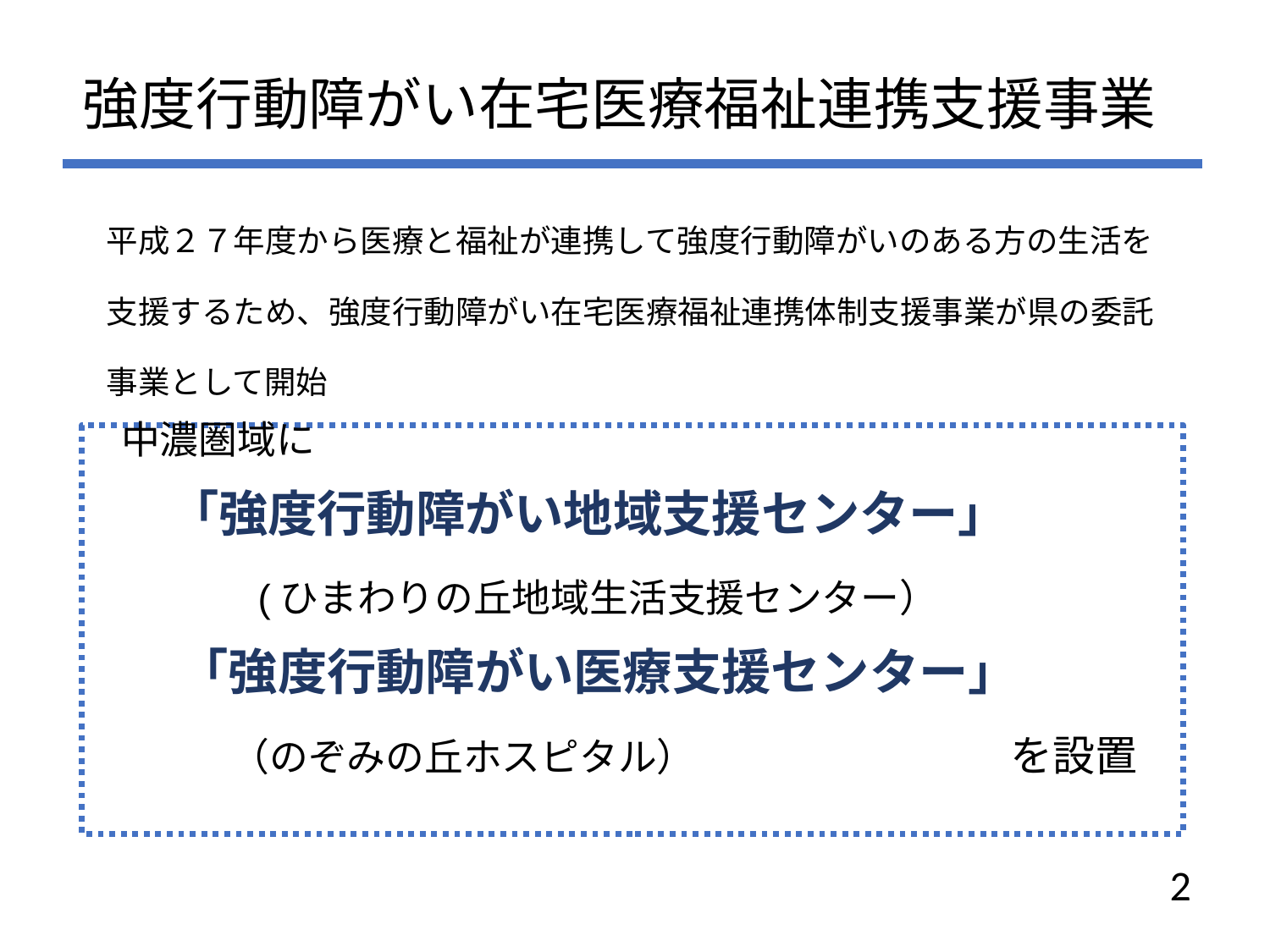

強度行動障がい在宅医療福祉連携支援事業
平成２７年度から医療と福祉が連携して強度行動障がいのある方の生活を支援するため、強度行動障がい在宅医療福祉連携体制支援事業が県の委託事業として開始
  中濃圏域に
   　「強度行動障がい地域支援センター」
　　　   (ひまわりの丘地域生活支援センター）
　　「強度行動障がい医療支援センター」
　　　 （のぞみの丘ホスピタル）　　　　　　　   を設置
2